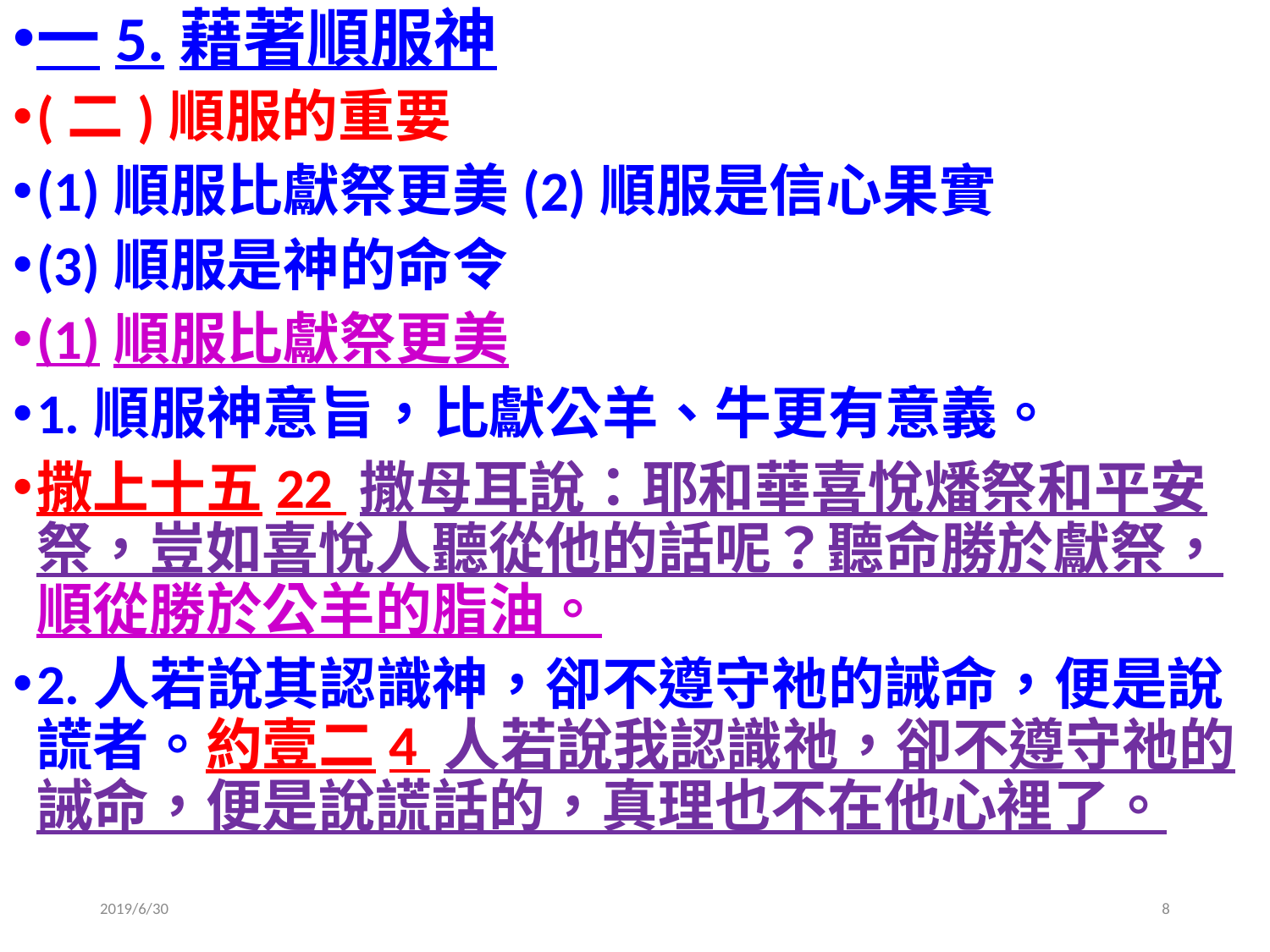

一5.藉著順服神
(二)順服的重要
(1)順服比獻祭更美(2)順服是信心果實
(3)順服是神的命令
(1)順服比獻祭更美
1.順服神意旨，比獻公羊、牛更有意義。
撒上十五22 撒母耳說：耶和華喜悅燔祭和平安祭，豈如喜悅人聽從他的話呢？聽命勝於獻祭，順從勝於公羊的脂油。
2.人若說其認識神，卻不遵守祂的誡命，便是說謊者。約壹二4 人若說我認識祂，卻不遵守祂的誡命，便是說謊話的，真理也不在他心裡了。

2019/6/30
8